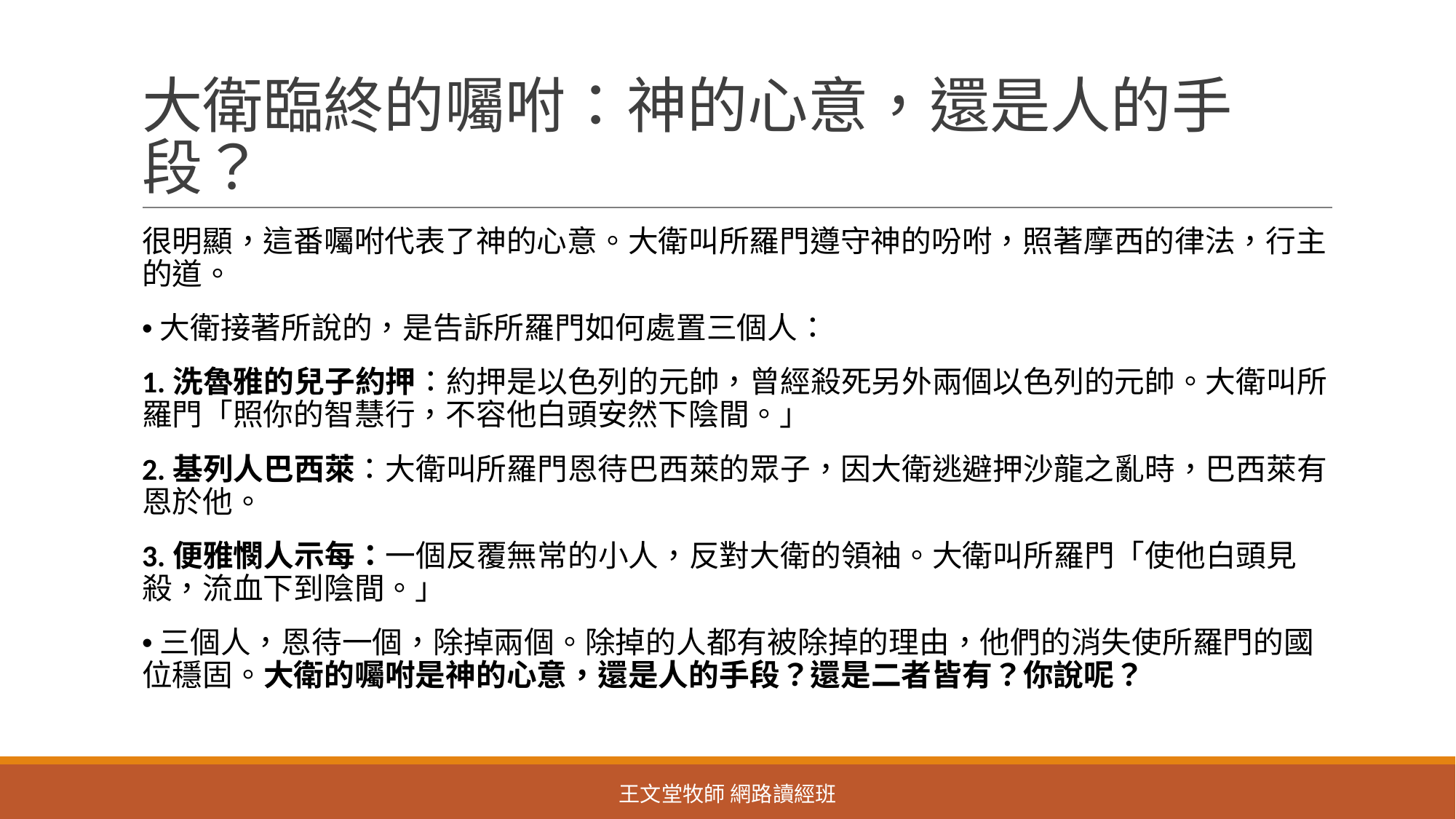

# 大衛臨終的囑咐：神的心意，還是人的手段？
很明顯，這番囑咐代表了神的心意。大衛叫所羅門遵守神的吩咐，照著摩西的律法，行主的道。
•大衛接著所說的，是告訴所羅門如何處置三個人：
1.洗魯雅的兒子約押：約押是以色列的元帥，曾經殺死另外兩個以色列的元帥。大衛叫所羅門「照你的智慧行，不容他白頭安然下陰間。」
2.基列人巴西萊：大衛叫所羅門恩待巴西萊的眾子，因大衛逃避押沙龍之亂時，巴西萊有恩於他。
3.便雅憫人示每：一個反覆無常的小人，反對大衛的領袖。大衛叫所羅門「使他白頭見殺，流血下到陰間。」
•三個人，恩待一個，除掉兩個。除掉的人都有被除掉的理由，他們的消失使所羅門的國位穩固。大衛的囑咐是神的心意，還是人的手段？還是二者皆有？你說呢？

王文堂牧師 網路讀經班